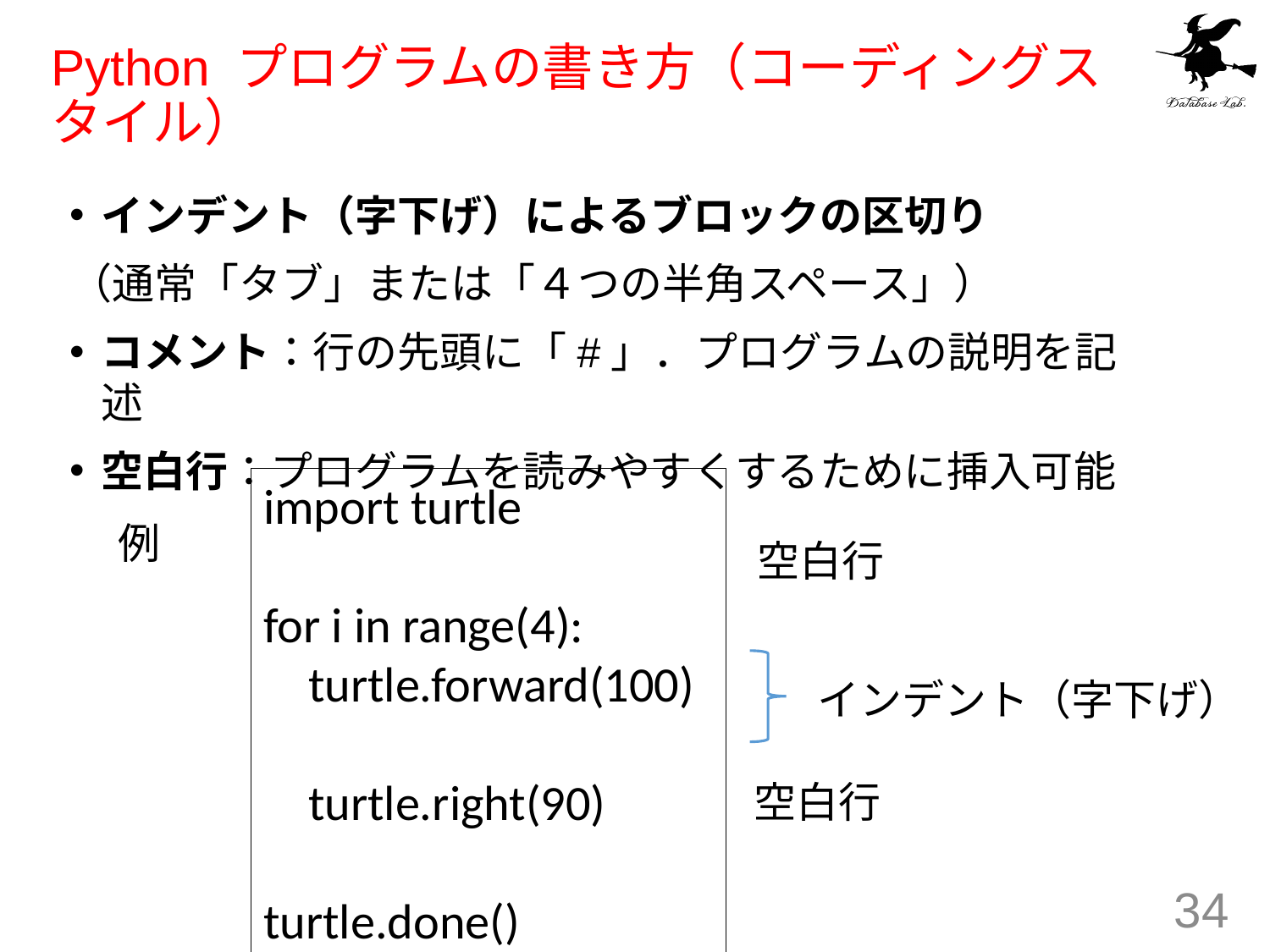

# Python プログラムの書き方（コーディングスタイル）
インデント（字下げ）によるブロックの区切り
（通常「タブ」または「４つの半角スペース」）
コメント：行の先頭に「#」．プログラムの説明を記述
空白行：プログラムを読みやすくするために挿入可能

import turtle

for i in range(4):
    turtle.forward(100)
    turtle.right(90)

turtle.done()
例
空白行

インデント（字下げ）
空白行
34